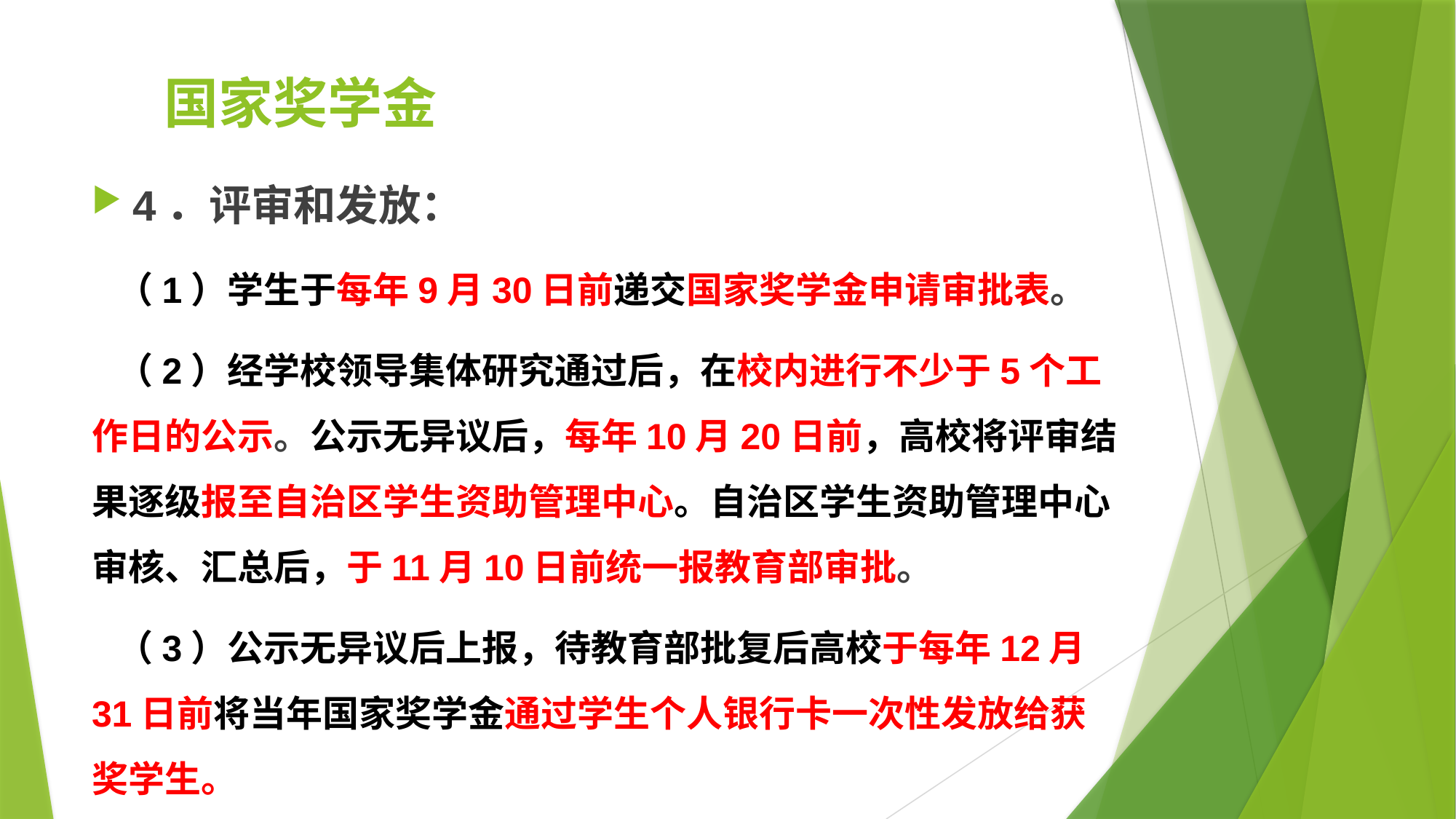

# 国家奖学金
4．评审和发放：
  （1）学生于每年9月30日前递交国家奖学金申请审批表。
  （2）经学校领导集体研究通过后，在校内进行不少于5个工作日的公示。公示无异议后，每年10月20日前，高校将评审结果逐级报至自治区学生资助管理中心。自治区学生资助管理中心审核、汇总后，于11月10日前统一报教育部审批。
  （3）公示无异议后上报，待教育部批复后高校于每年12月31日前将当年国家奖学金通过学生个人银行卡一次性发放给获奖学生。